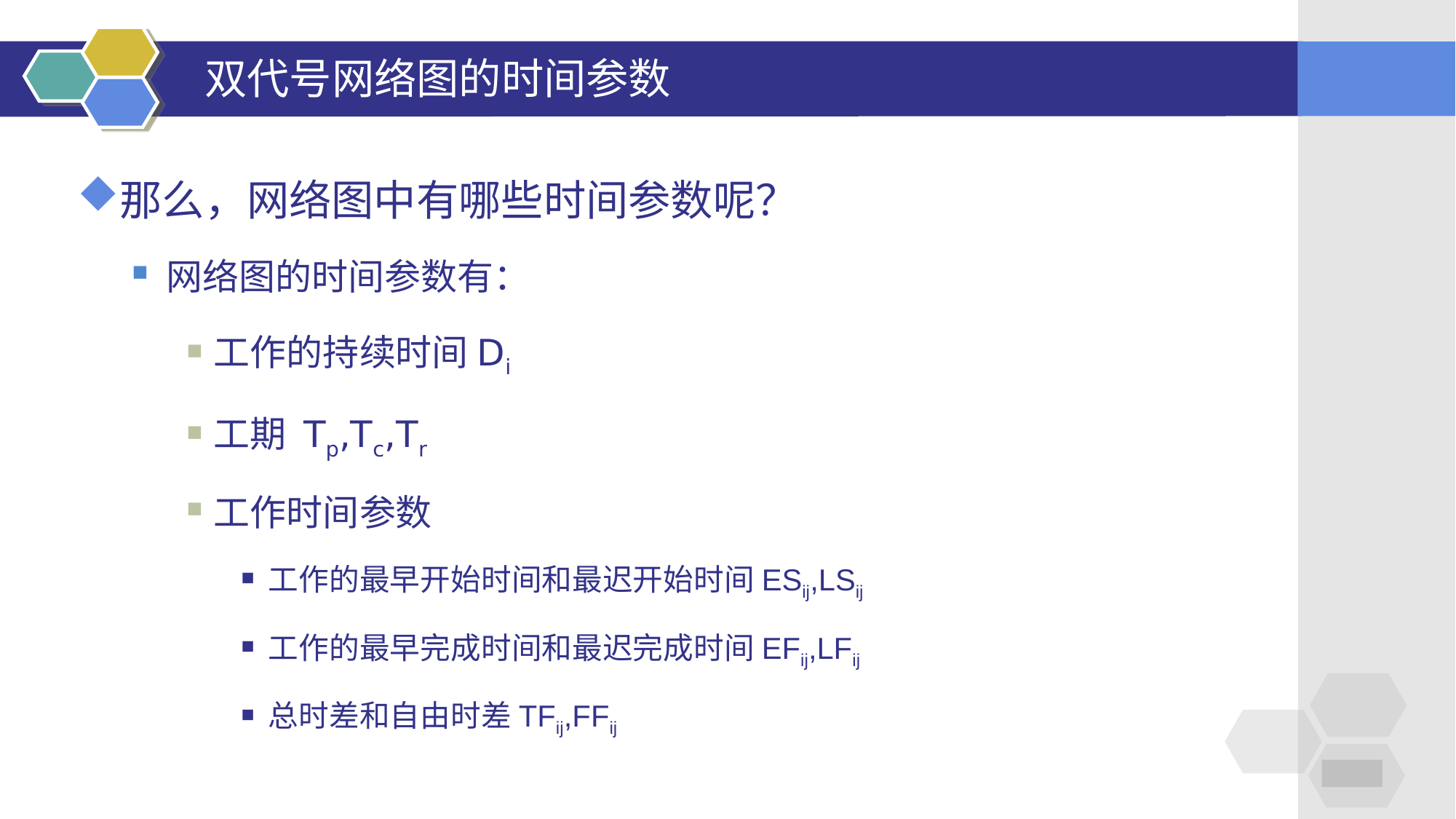

# 双代号网络图的时间参数
那么，网络图中有哪些时间参数呢？
网络图的时间参数有：
工作的持续时间Di
工期 Tp,Tc,Tr
工作时间参数
工作的最早开始时间和最迟开始时间ESij,LSij
工作的最早完成时间和最迟完成时间EFij,LFij
总时差和自由时差TFij,FFij

4